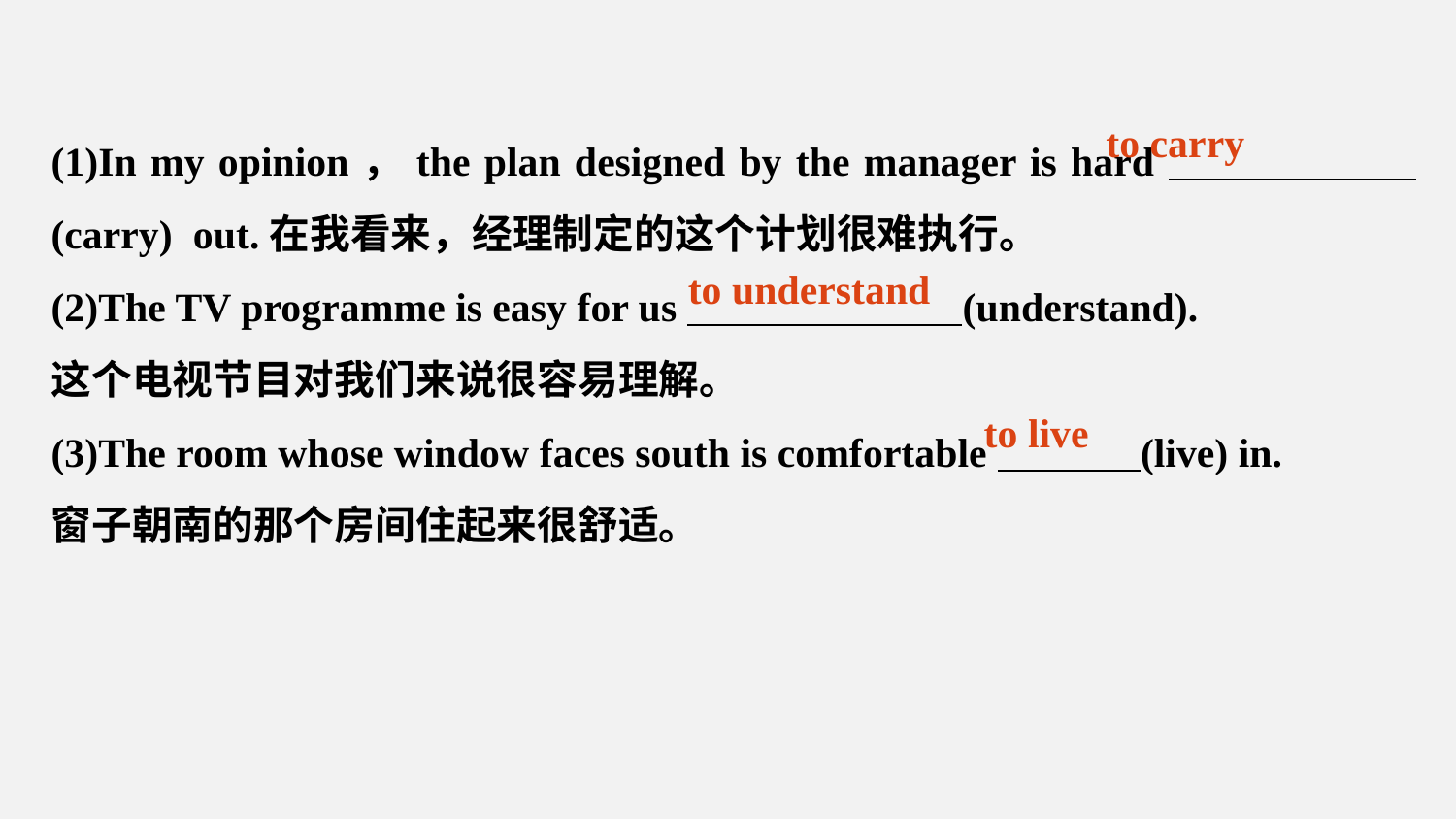

(1)In my opinion，the plan designed by the manager is hard                    (carry)  out.在我看来，经理制定的这个计划很难执行。
(2)The TV programme is easy for us                            (understand).
这个电视节目对我们来说很容易理解。
(3)The room whose window faces south is comfortable               (live) in.
窗子朝南的那个房间住起来很舒适。
to carry
to understand
to live